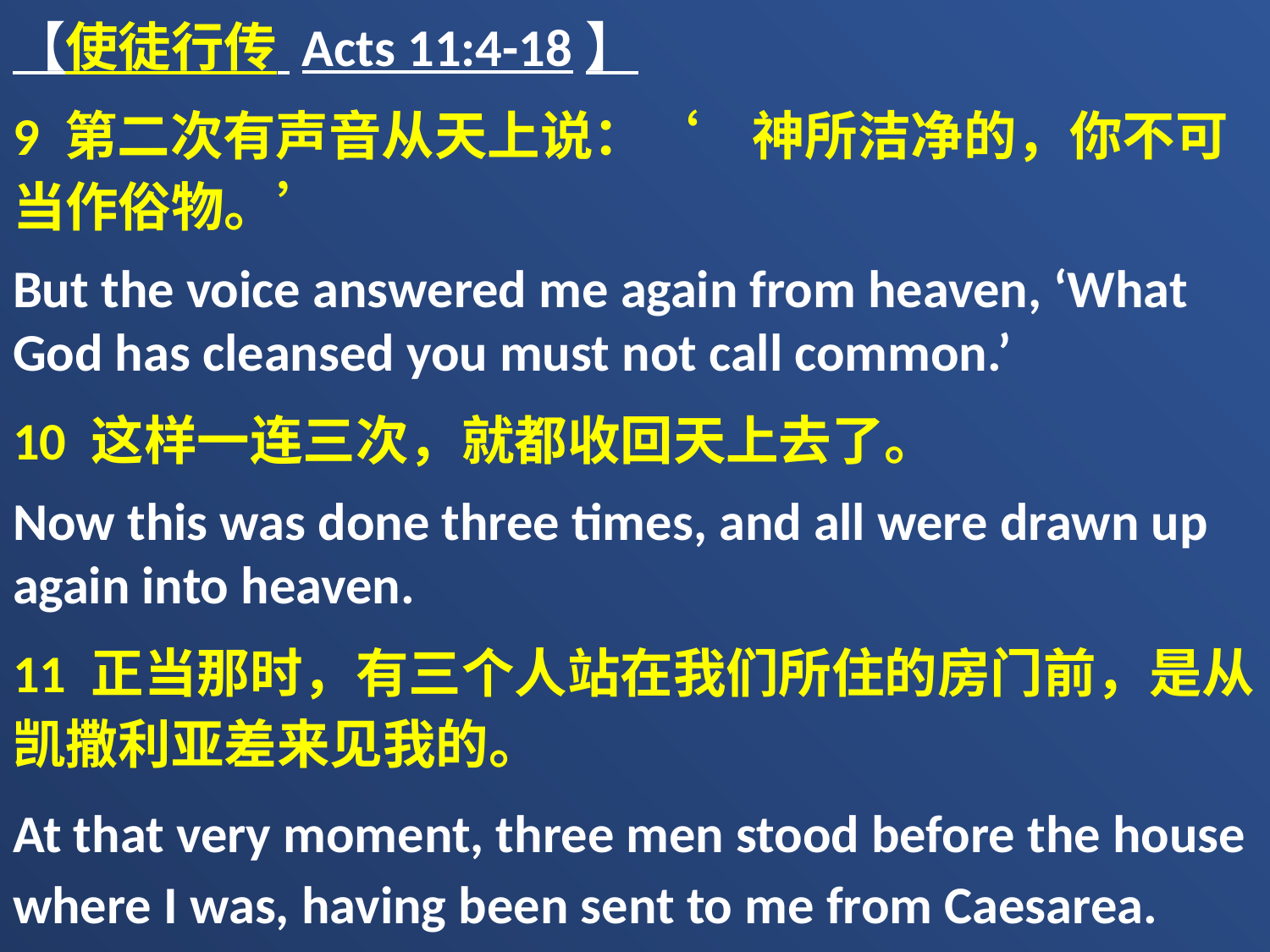

【使徒行传 Acts 11:4-18】
9 第二次有声音从天上说：‘　神所洁净的，你不可当作俗物。’
But the voice answered me again from heaven, ‘What God has cleansed you must not call common.’
10 这样一连三次，就都收回天上去了。
Now this was done three times, and all were drawn up again into heaven.
11 正当那时，有三个人站在我们所住的房门前，是从凯撒利亚差来见我的。
At that very moment, three men stood before the house where I was, having been sent to me from Caesarea.